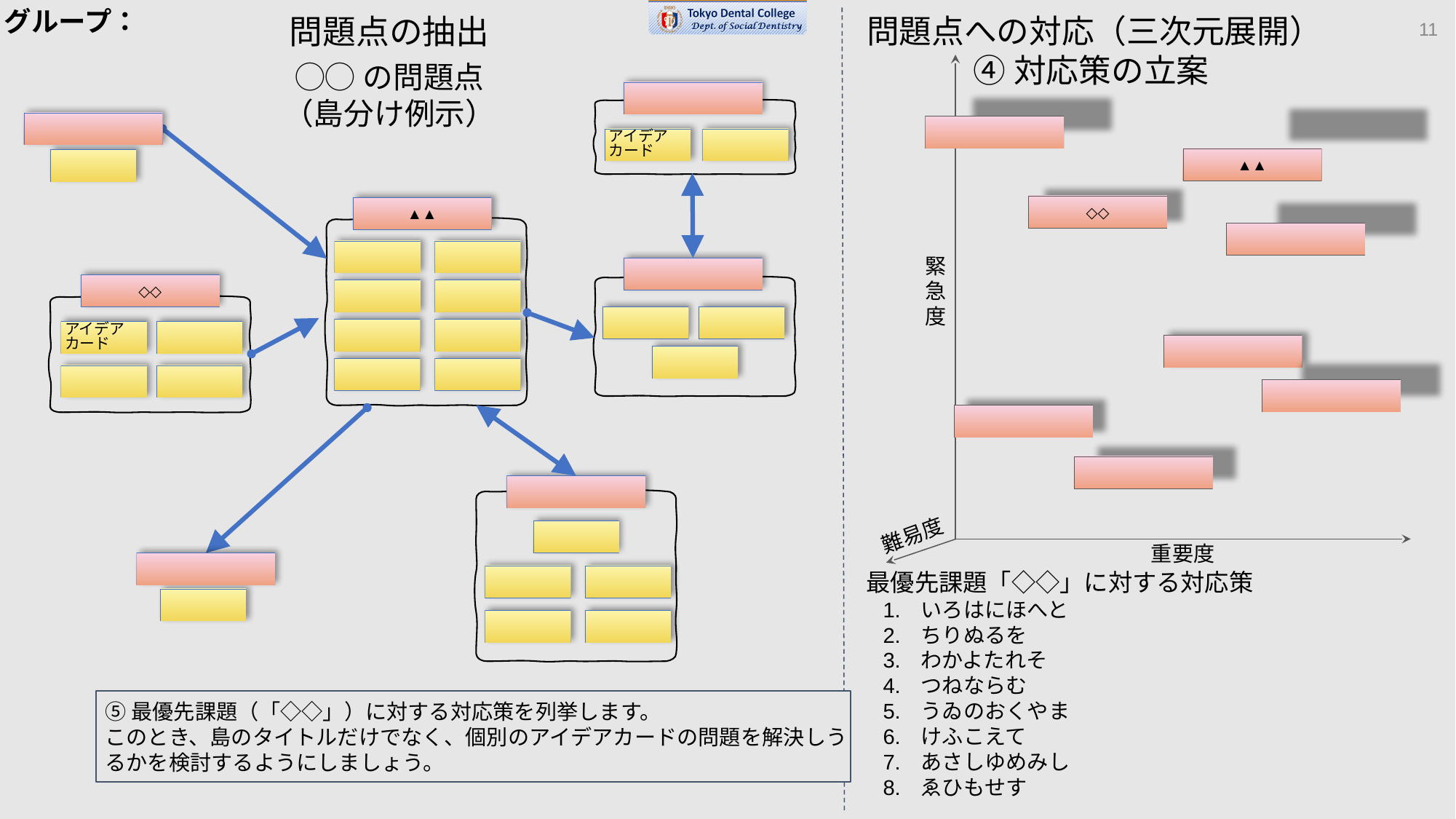

グループ：
問題点の抽出
問題点への対応（三次元展開）
④対応策の立案
11
◯◯の問題点
（島分け例示）
緊急度
重要度

▲▲
◇◇

アイデア
カード

▲▲

◇◇

アイデア
カード

難易度

最優先課題「◇◇」に対する対応策
いろはにほへと
ちりぬるを
わかよたれそ
つねならむ
うゐのおくやま
けふこえて
あさしゆめみし
ゑひもせす

⑤最優先課題（「◇◇」）に対する対応策を列挙します。
このとき、島のタイトルだけでなく、個別のアイデアカードの問題を解決しうるかを検討するようにしましょう。